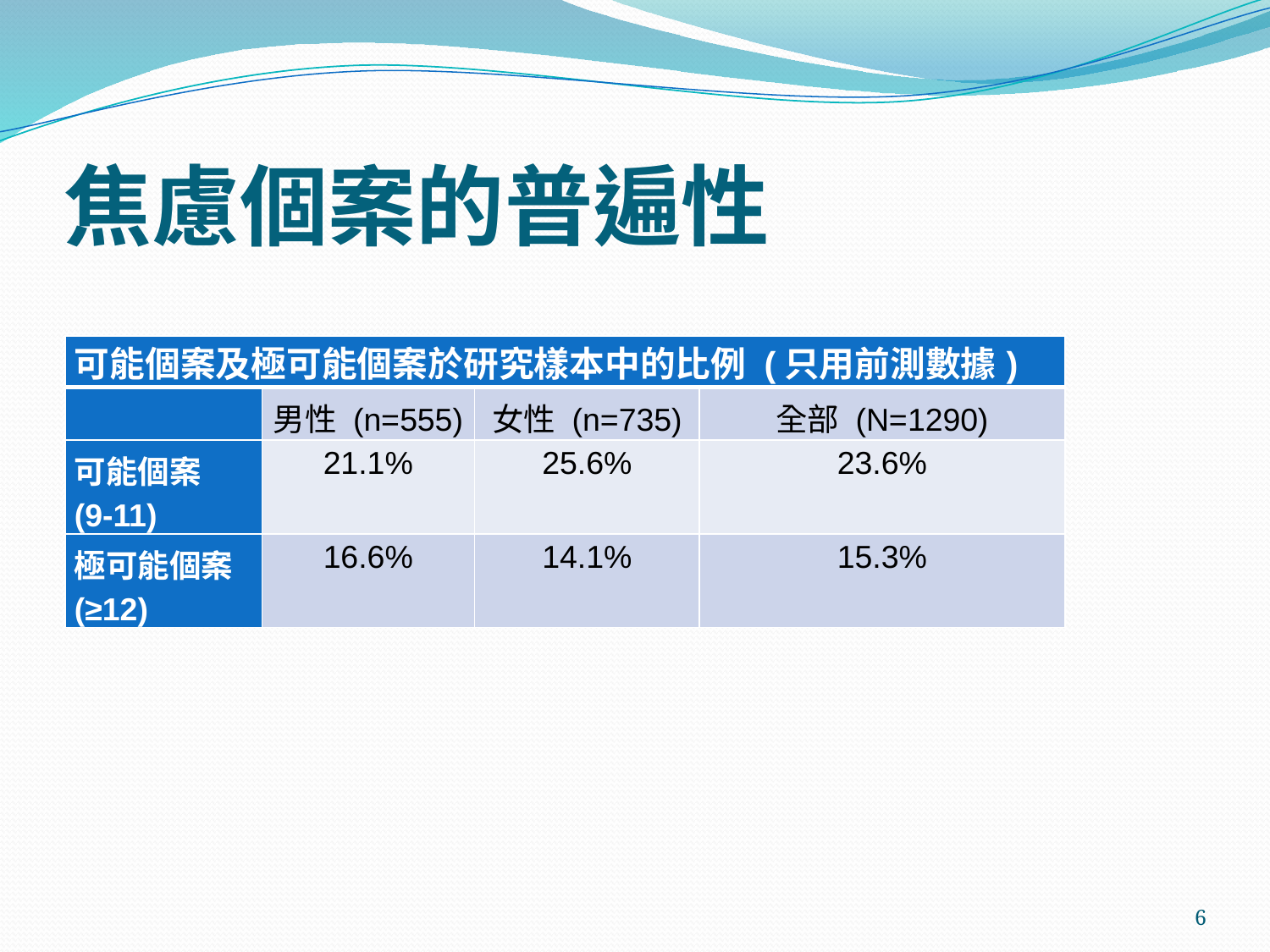

# 焦慮個案的普遍性
| 可能個案及極可能個案於研究樣本中的比例 (只用前測數據) |  |  |  |
| --- | --- | --- | --- |
|  | 男性 (n=555) | 女性 (n=735) | 全部 (N=1290) |
| 可能個案 (9-11) | 21.1% | 25.6% | 23.6% |
| 極可能個案 (≥12) | 16.6% | 14.1% | 15.3% |

6